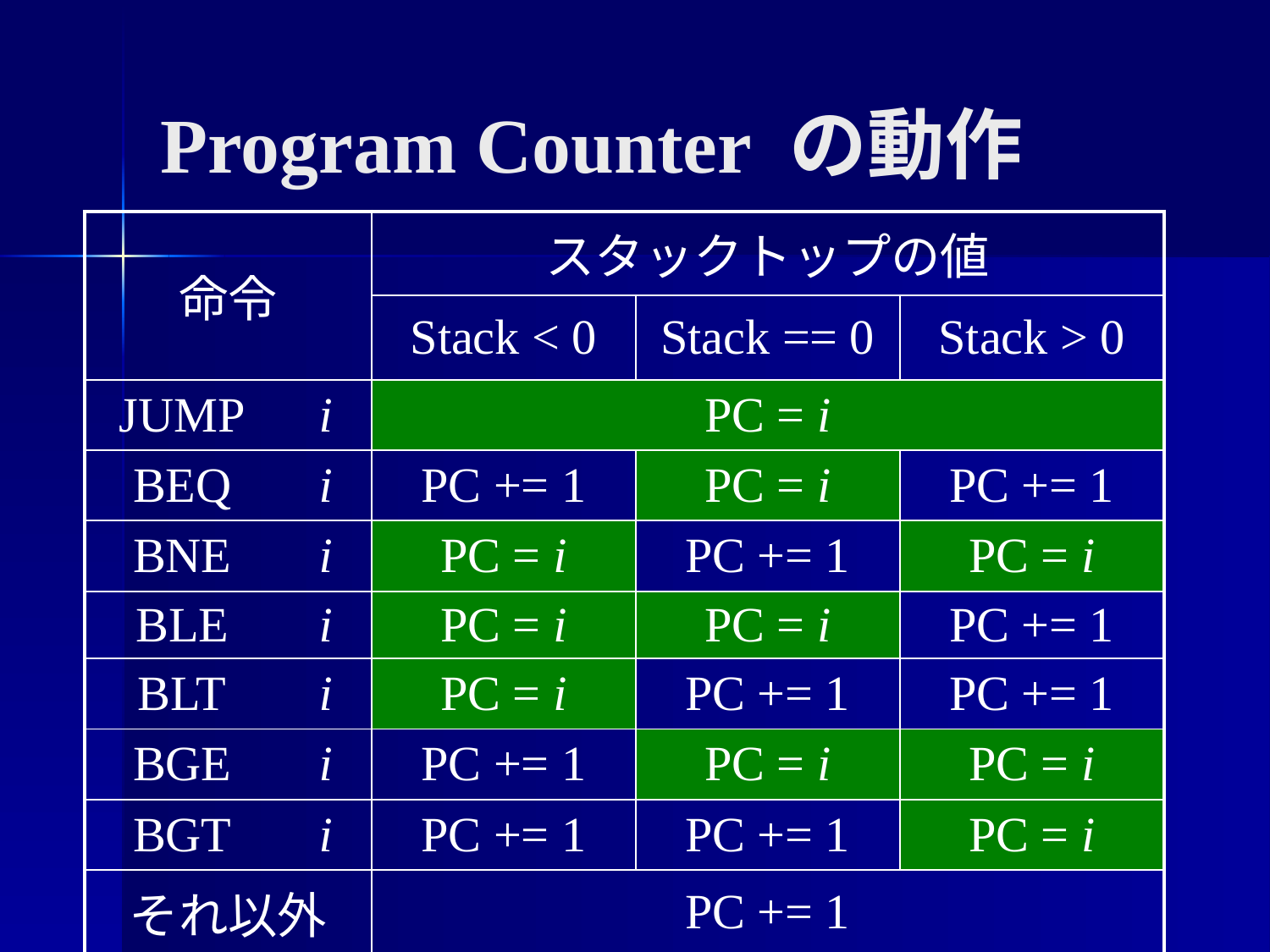

Program Counter の動作
| 命令 |  | スタックトップの値 |  |  |
| --- | --- | --- | --- | --- |
|  |  | Stack < 0 | Stack == 0 | Stack > 0 |
| JUMP | i | PC = i |  |  |
| BEQ | i | PC += 1 | PC = i | PC += 1 |
| BNE | i | PC = i | PC += 1 | PC = i |
| BLE | i | PC = i | PC = i | PC += 1 |
| BLT | i | PC = i | PC += 1 | PC += 1 |
| BGE | i | PC += 1 | PC = i | PC = i |
| BGT | i | PC += 1 | PC += 1 | PC = i |
| それ以外 |  | PC += 1 |  |  |